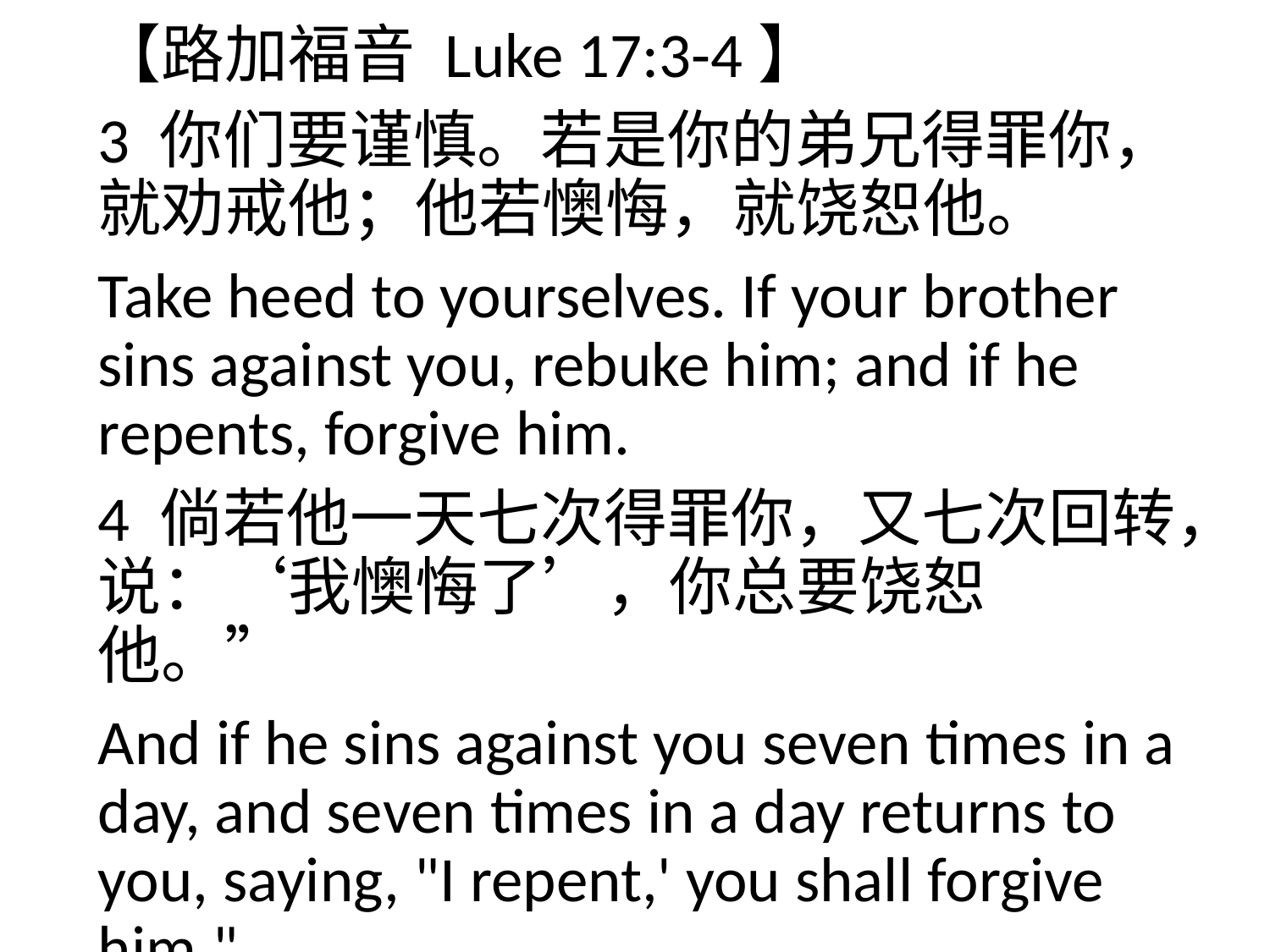

【路加福音 Luke 17:3-4】
3 你们要谨慎。若是你的弟兄得罪你，就劝戒他；他若懊悔，就饶恕他。
Take heed to yourselves. If your brother sins against you, rebuke him; and if he repents, forgive him.
4 倘若他一天七次得罪你，又七次回转，说：‘我懊悔了’，你总要饶恕他。”
And if he sins against you seven times in a day, and seven times in a day returns to you, saying, "I repent,' you shall forgive him."